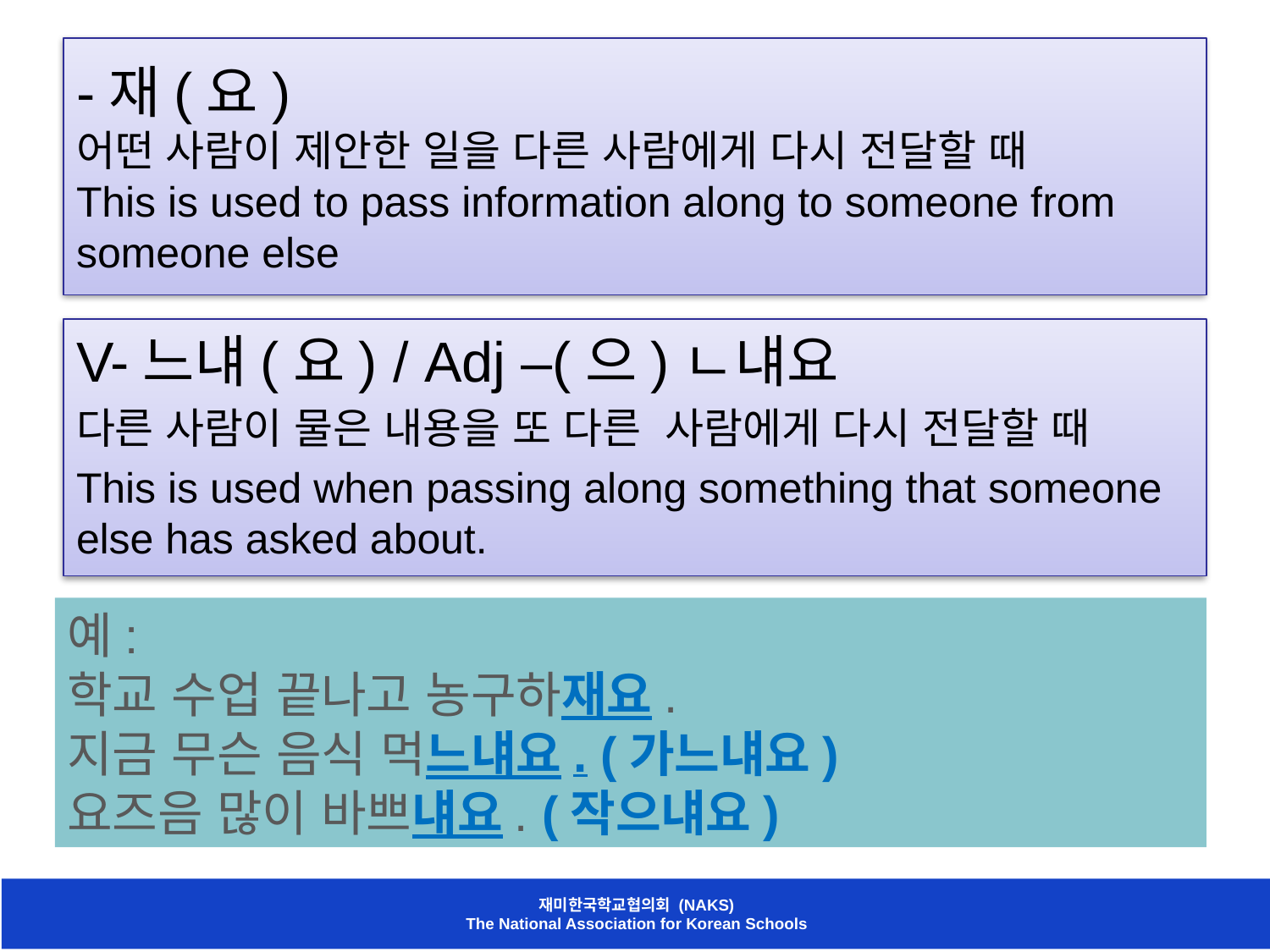

# -재(요) 어떤 사람이 제안한 일을 다른 사람에게 다시 전달할 때 This is used to pass information along to someone from someone else
V-느냬(요) / Adj –(으)ㄴ냬요
다른 사람이 물은 내용을 또 다른  사람에게 다시 전달할 때
This is used when passing along something that someone else has asked about.

예:
학교 수업 끝나고 농구하재요.
지금 무슨 음식 먹느냬요. (가느냬요)
요즈음 많이 바쁘냬요. (작으냬요)
재미한국학교협의회 (NAKS)
The National Association for Korean Schools